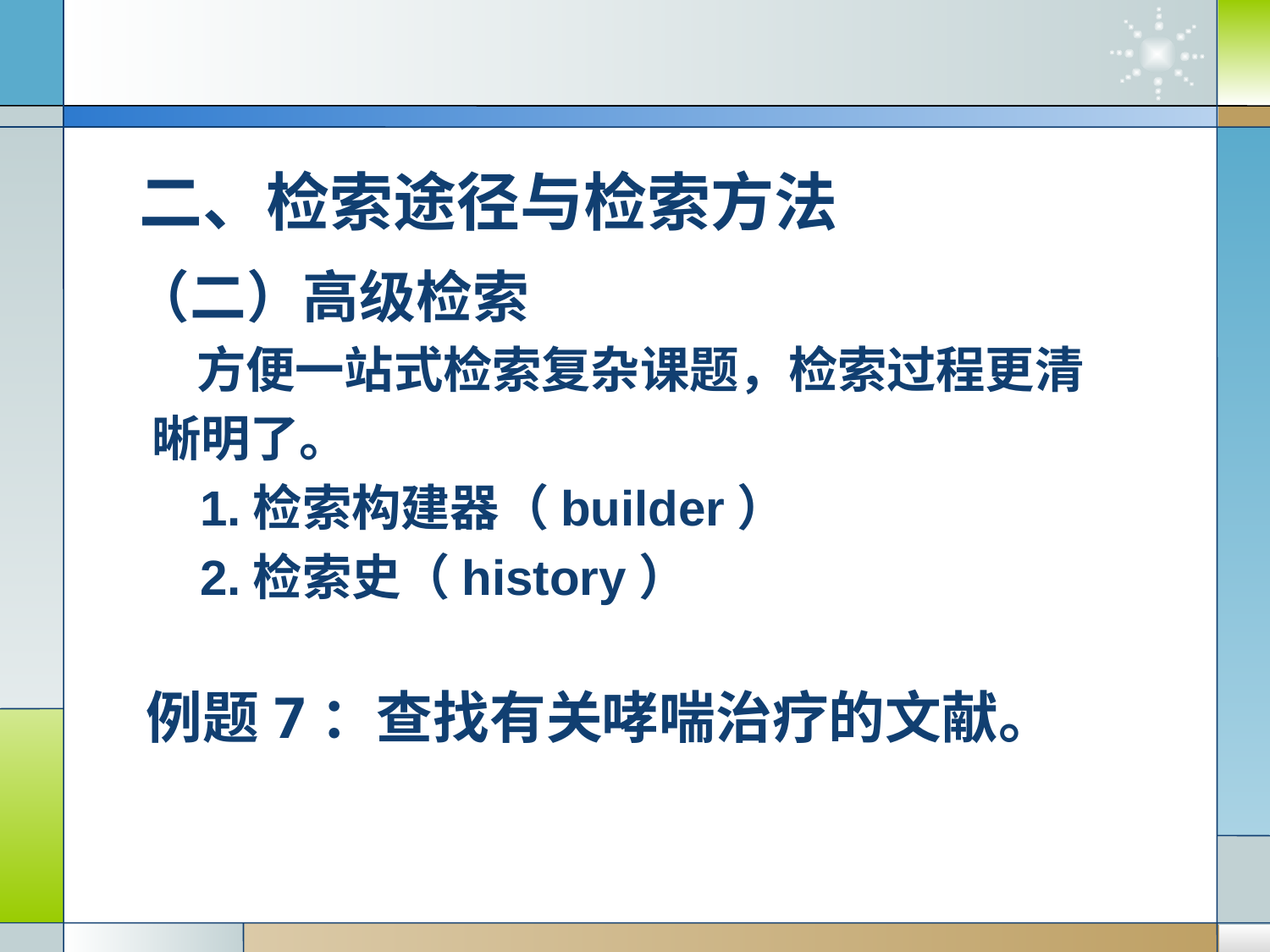

二、检索途径与检索方法
 （二）高级检索
      方便一站式检索复杂课题，检索过程更清
  晰明了。
      1.检索构建器（builder）
      2.检索史（history）

例题7：查找有关哮喘治疗的文献。